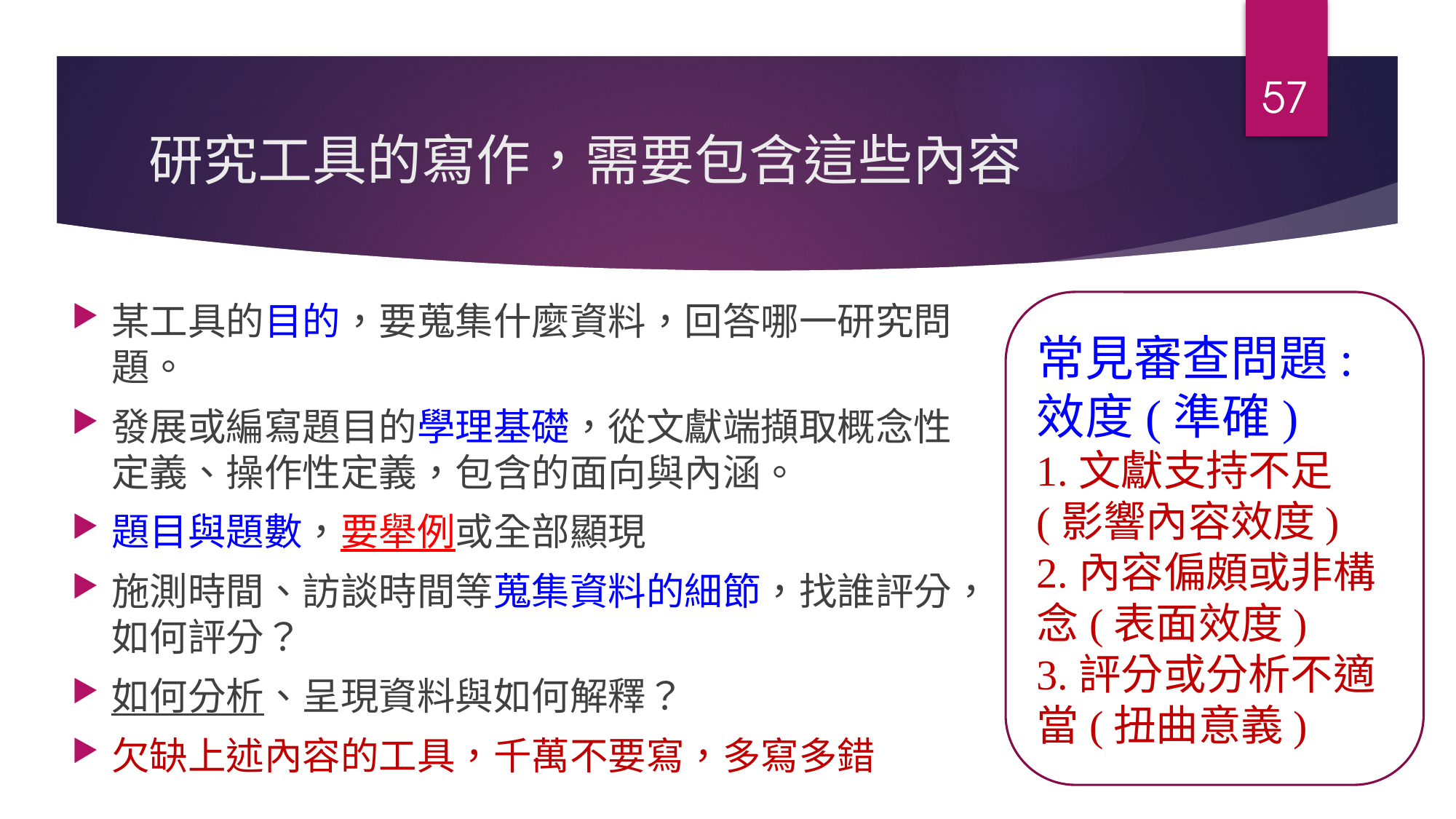

57
# 研究工具的寫作，需要包含這些內容
某工具的目的，要蒐集什麼資料，回答哪一研究問題。
發展或編寫題目的學理基礎，從文獻端擷取概念性定義、操作性定義，包含的面向與內涵。
題目與題數，要舉例或全部顯現
施測時間、訪談時間等蒐集資料的細節，找誰評分，如何評分？
如何分析、呈現資料與如何解釋？
欠缺上述內容的工具，千萬不要寫，多寫多錯

常見審查問題: 效度(準確)
1.文獻支持不足(影響內容效度)
2.內容偏頗或非構念(表面效度)
3.評分或分析不適當(扭曲意義)